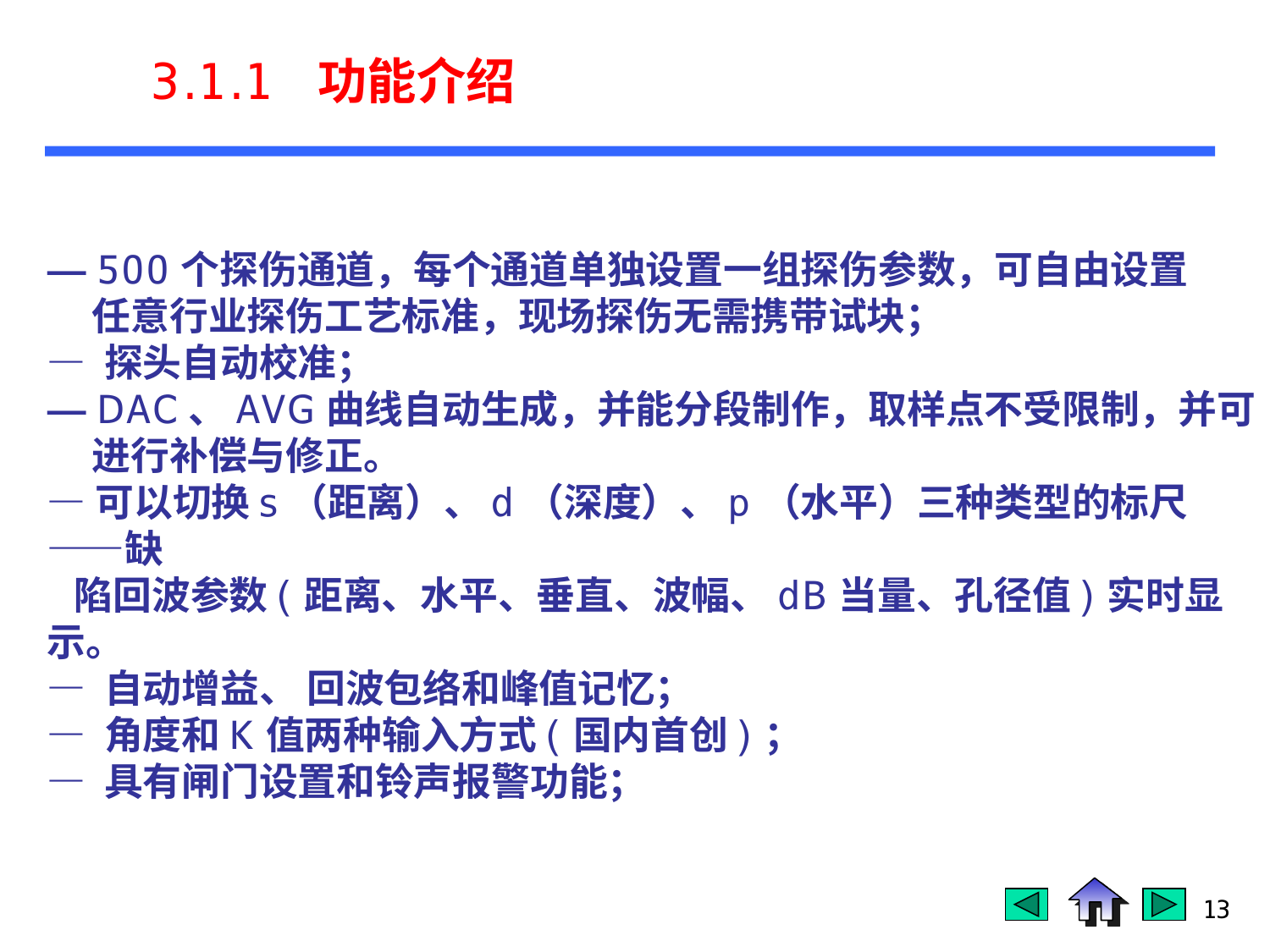

3.1.1 功能介绍
— 500个探伤通道，每个通道单独设置一组探伤参数，可自由设置
    任意行业探伤工艺标准，现场探伤无需携带试块；
— 探头自动校准；
— DAC、AVG曲线自动生成，并能分段制作，取样点不受限制，并可
    进行补偿与修正。
—可以切换s（距离）、d（深度）、p（水平）三种类型的标尺——缺
  陷回波参数(距离、水平、垂直、波幅、dB当量、孔径值)实时显示。
— 自动增益、 回波包络和峰值记忆；
— 角度和K值两种输入方式(国内首创)；
— 具有闸门设置和铃声报警功能；
13